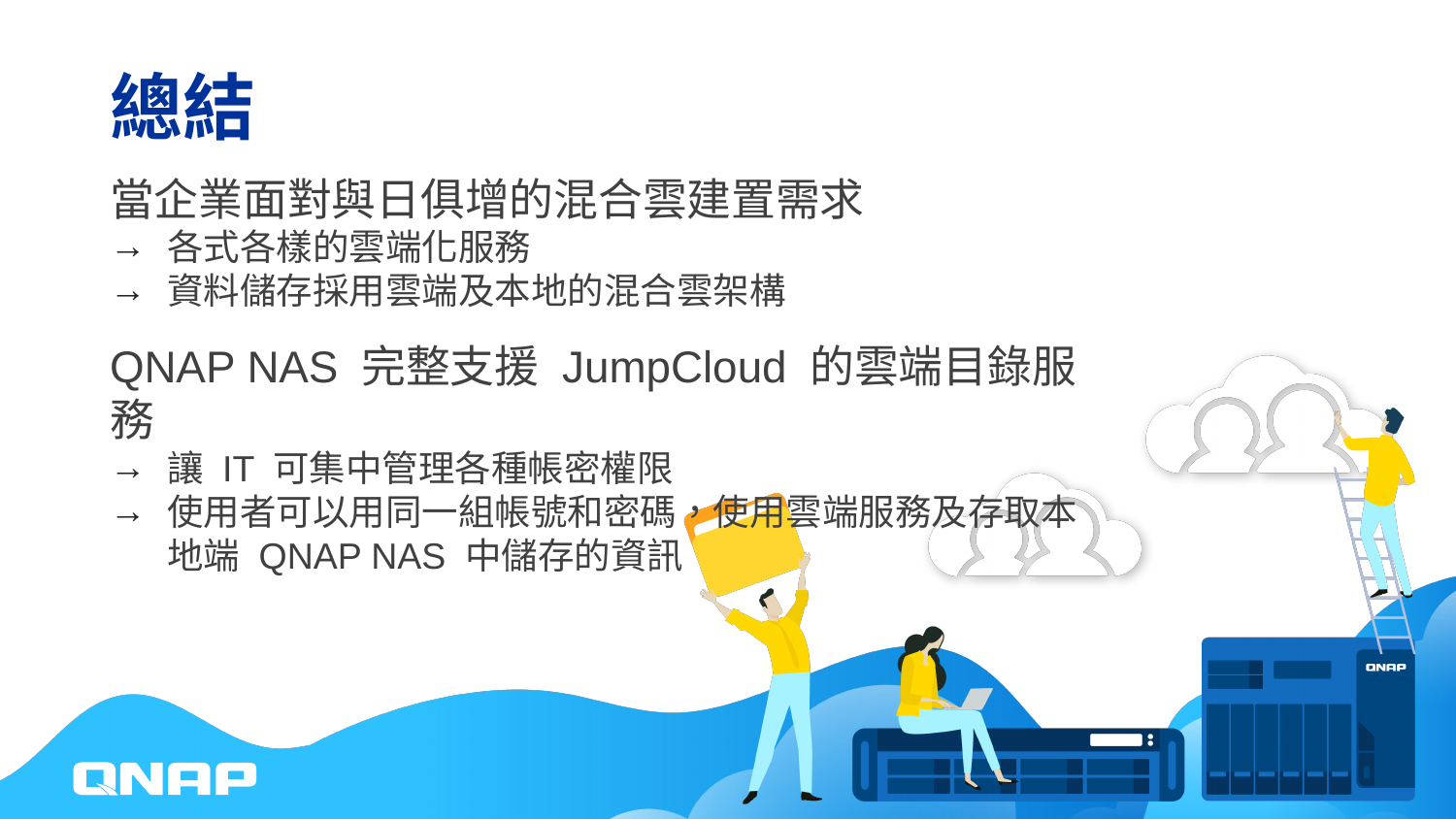

# 總結
當企業面對與日俱增的混合雲建置需求
各式各樣的雲端化服務
資料儲存採用雲端及本地的混合雲架構

QNAP NAS 完整支援 JumpCloud 的雲端目錄服務
讓 IT 可集中管理各種帳密權限
使用者可以用同一組帳號和密碼，使用雲端服務及存取本地端 QNAP NAS 中儲存的資訊